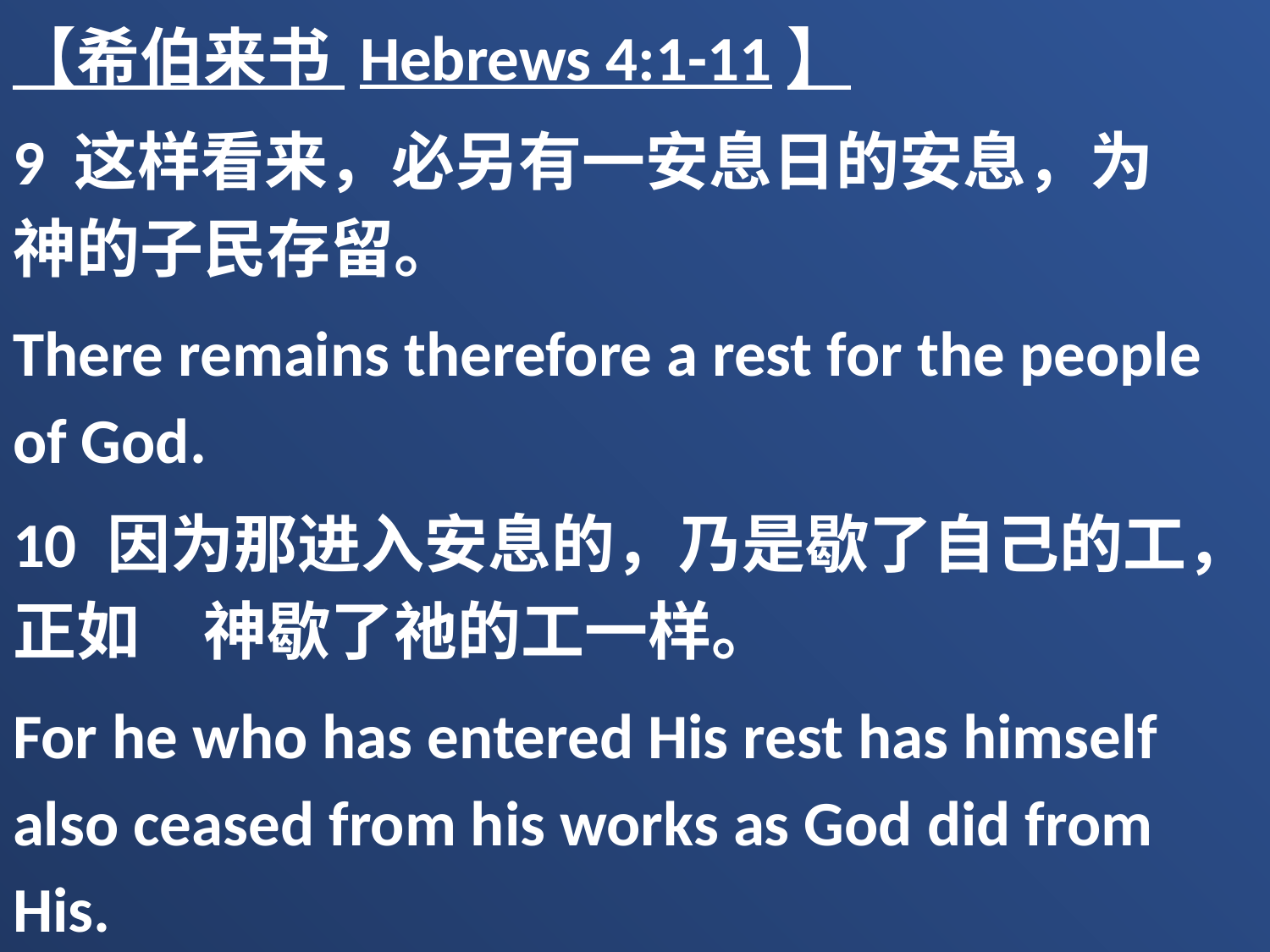

【希伯来书 Hebrews 4:1-11】
9 这样看来，必另有一安息日的安息，为　神的子民存留。
There remains therefore a rest for the people of God.
10 因为那进入安息的，乃是歇了自己的工，正如　神歇了祂的工一样。
For he who has entered His rest has himself also ceased from his works as God did from His.